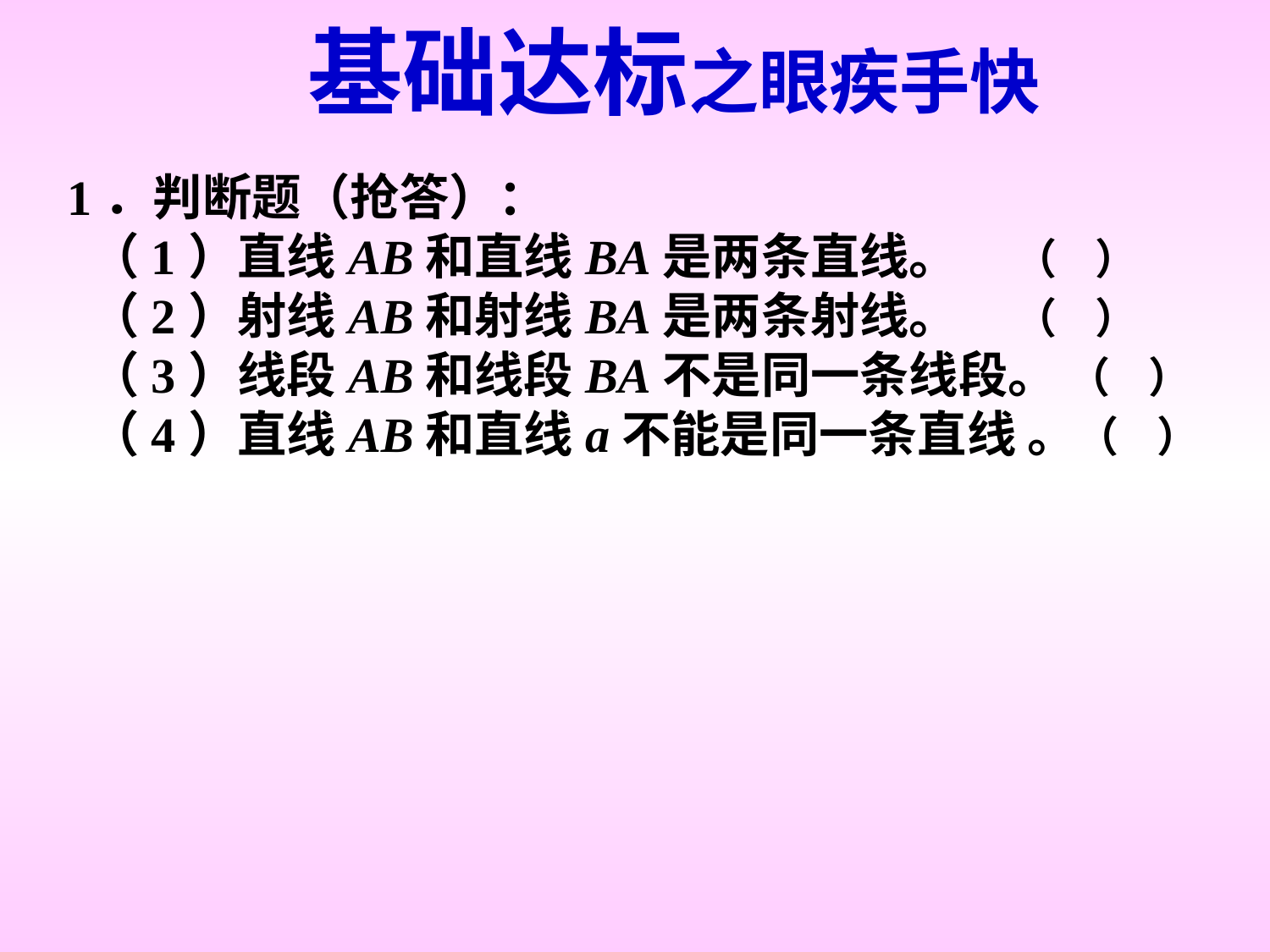

基础达标之眼疾手快
1．判断题（抢答）：
 （1）直线AB和直线BA是两条直线。     （    ）
 （2）射线AB和射线BA是两条射线。     （    ）
 （3）线段AB和线段BA不是同一条线段。 （    ）
 （4）直线AB和直线a不能是同一条直线 。（    ）